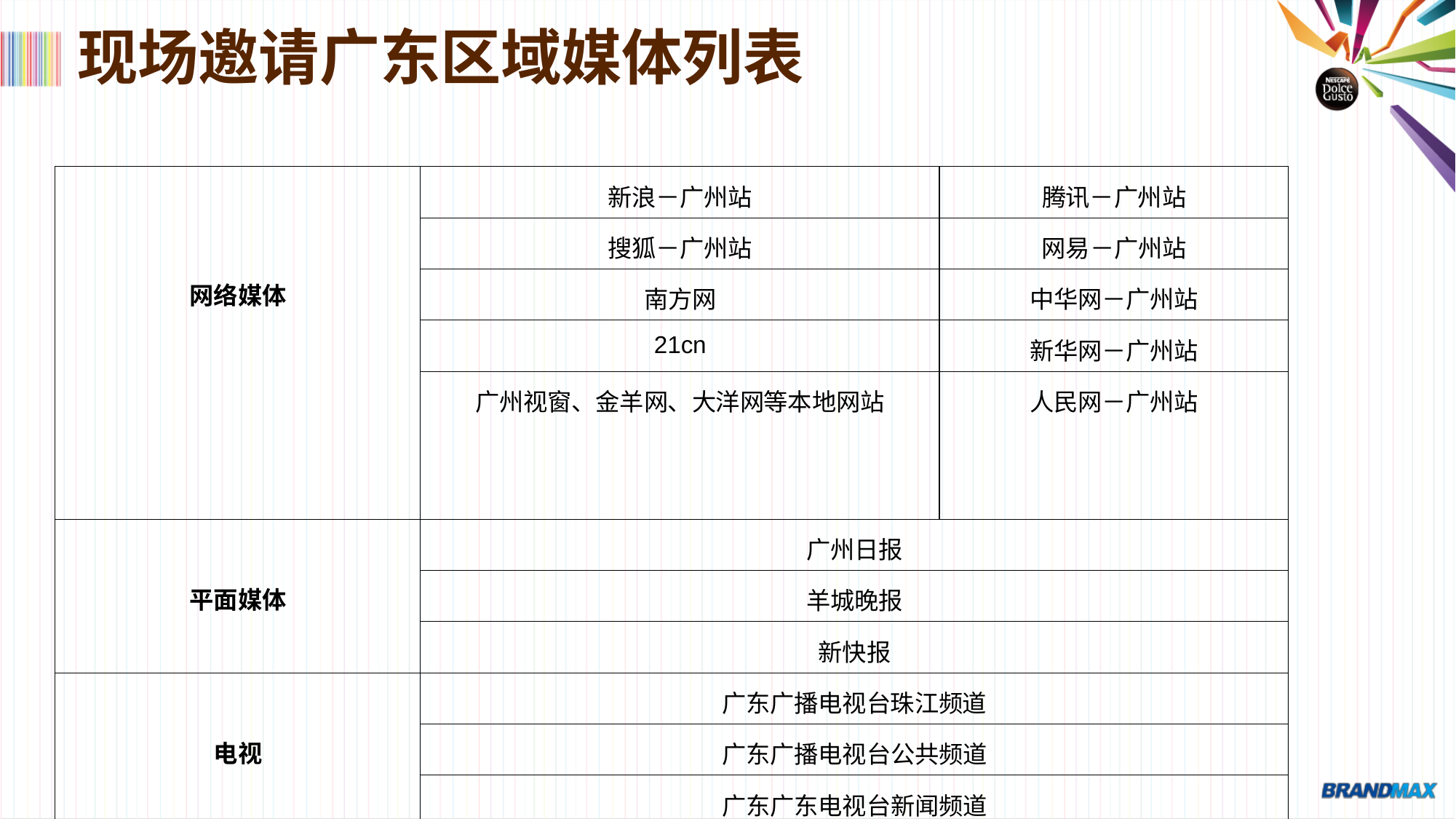

# 现场邀请广东区域媒体列表
| 网络媒体 | 新浪－广州站 | 腾讯－广州站 |
| --- | --- | --- |
|  | 搜狐－广州站 | 网易－广州站 |
|  | 南方网 | 中华网－广州站 |
|  | 21cn | 新华网－广州站 |
|  | 广州视窗、金羊网、大洋网等本地网站 | 人民网－广州站 |
| 平面媒体 | 广州日报 |  |
|  | 羊城晚报 |  |
|  | 新快报 |  |
| 电视 | 广东广播电视台珠江频道 |  |
|  | 广东广播电视台公共频道 |  |
|  | 广东广东电视台新闻频道 |  |